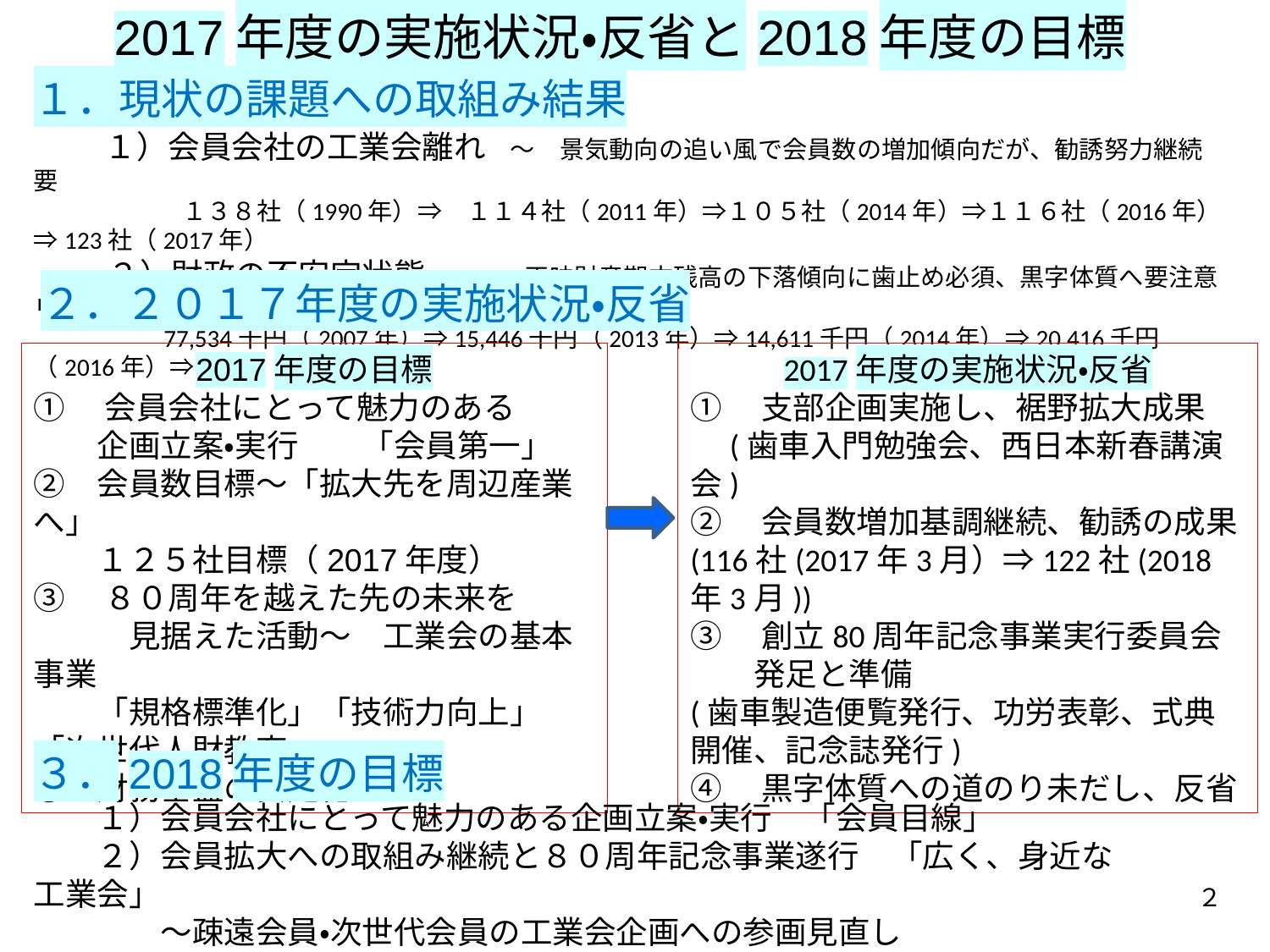

2017年度の実施状況・反省と2018年度の目標
# １．現状の課題への取組み結果 　　１）会員会社の工業会離れ　～　景気動向の追い風で会員数の増加傾向だが、勧誘努力継続要 　　　　　　１３８社（1990年）⇒　１１４社（2011年）⇒１０５社（2014年）⇒１１６社（2016年）⇒123社（2017年） 　　　２）財政の不安定状態　　～　正味財産期末残高の下落傾向に歯止め必須、黒字体質へ要注意リスク　 　　　　　77,534千円（2007年）⇒15,446千円（2013年）⇒14,611千円（2014年）⇒20,416千円（2016年）⇒
２．２０１７年度の実施状況・反省
2017年度の目標
①　会員会社にとって魅力のある
　　企画立案・実行　　「会員第一」
②　会員数目標～「拡大先を周辺産業へ」
　　１２５社目標（2017年度）
③　８０周年を越えた先の未来を
　　　見据えた活動～　工業会の基本事業
　　「規格標準化」「技術力向上」「次世代人財教育」
④　財務基盤の安定化
2017年度の実施状況・反省
①　支部企画実施し、裾野拡大成果
　(歯車入門勉強会、西日本新春講演会)
②　会員数増加基調継続、勧誘の成果
(116社(2017年3月）⇒122社(2018年3月))
③　創立80周年記念事業実行委員会
　　発足と準備
(歯車製造便覧発行、功労表彰、式典開催、記念誌発行)
④　黒字体質への道のり未だし、反省

３．2018年度の目標
　　１）会員会社にとって魅力のある企画立案・実行　「会員目線」
　　２）会員拡大への取組み継続と８０周年記念事業遂行　「広く、身近な工業会」
　　　　～疎遠会員・次世代会員の工業会企画への参画見直し
　　３）財務基盤の安定化～委員会毎の見直しと黒字体質化
２